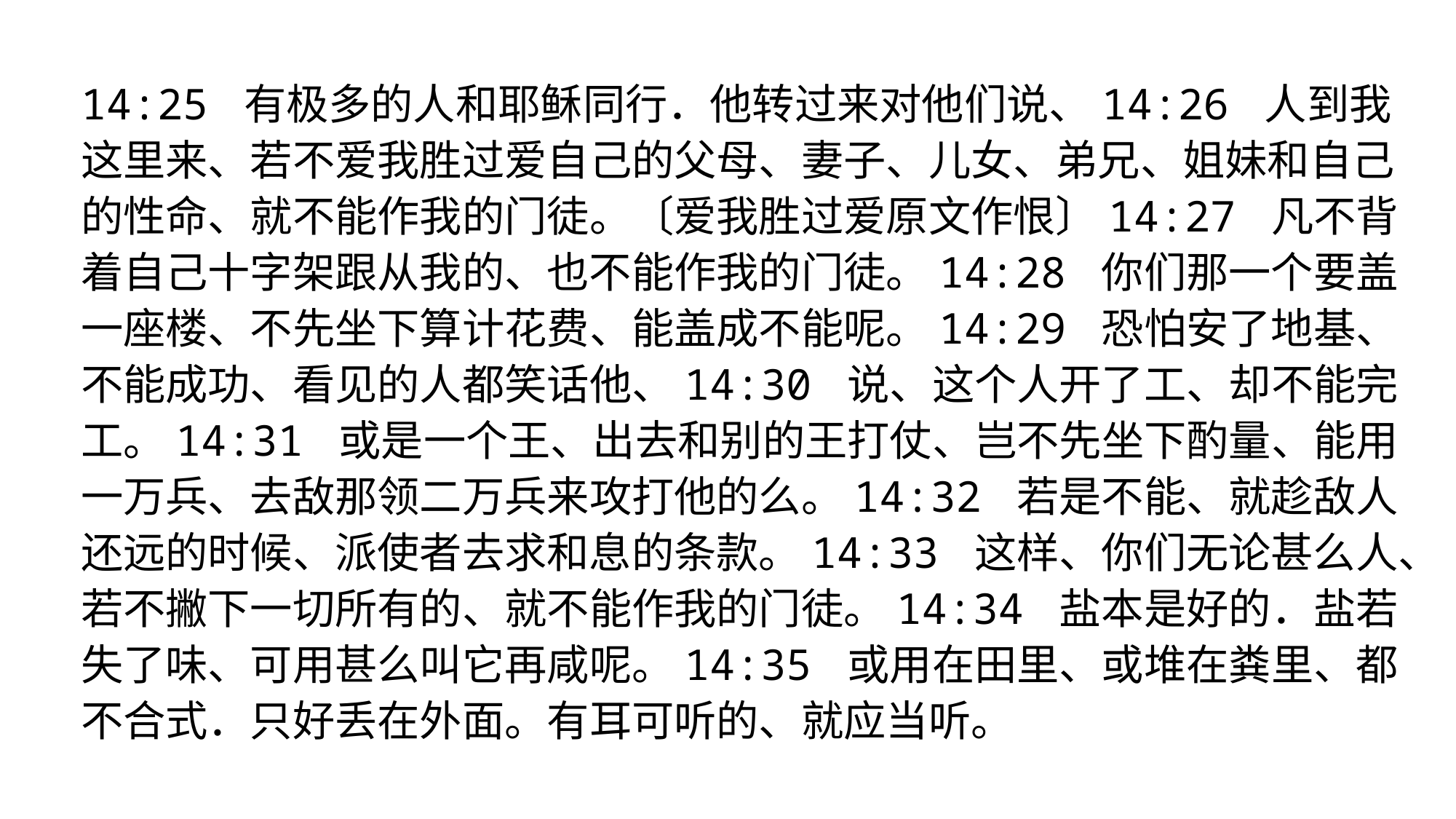

#
14:25 有极多的人和耶稣同行．他转过来对他们说、14:26 人到我这里来、若不爱我胜过爱自己的父母、妻子、儿女、弟兄、姐妹和自己的性命、就不能作我的门徒。〔爱我胜过爱原文作恨〕14:27 凡不背着自己十字架跟从我的、也不能作我的门徒。14:28 你们那一个要盖一座楼、不先坐下算计花费、能盖成不能呢。14:29 恐怕安了地基、不能成功、看见的人都笑话他、14:30 说、这个人开了工、却不能完工。14:31 或是一个王、出去和别的王打仗、岂不先坐下酌量、能用一万兵、去敌那领二万兵来攻打他的么。14:32 若是不能、就趁敌人还远的时候、派使者去求和息的条款。14:33 这样、你们无论甚么人、若不撇下一切所有的、就不能作我的门徒。14:34 盐本是好的．盐若失了味、可用甚么叫它再咸呢。14:35 或用在田里、或堆在粪里、都不合式．只好丢在外面。有耳可听的、就应当听。